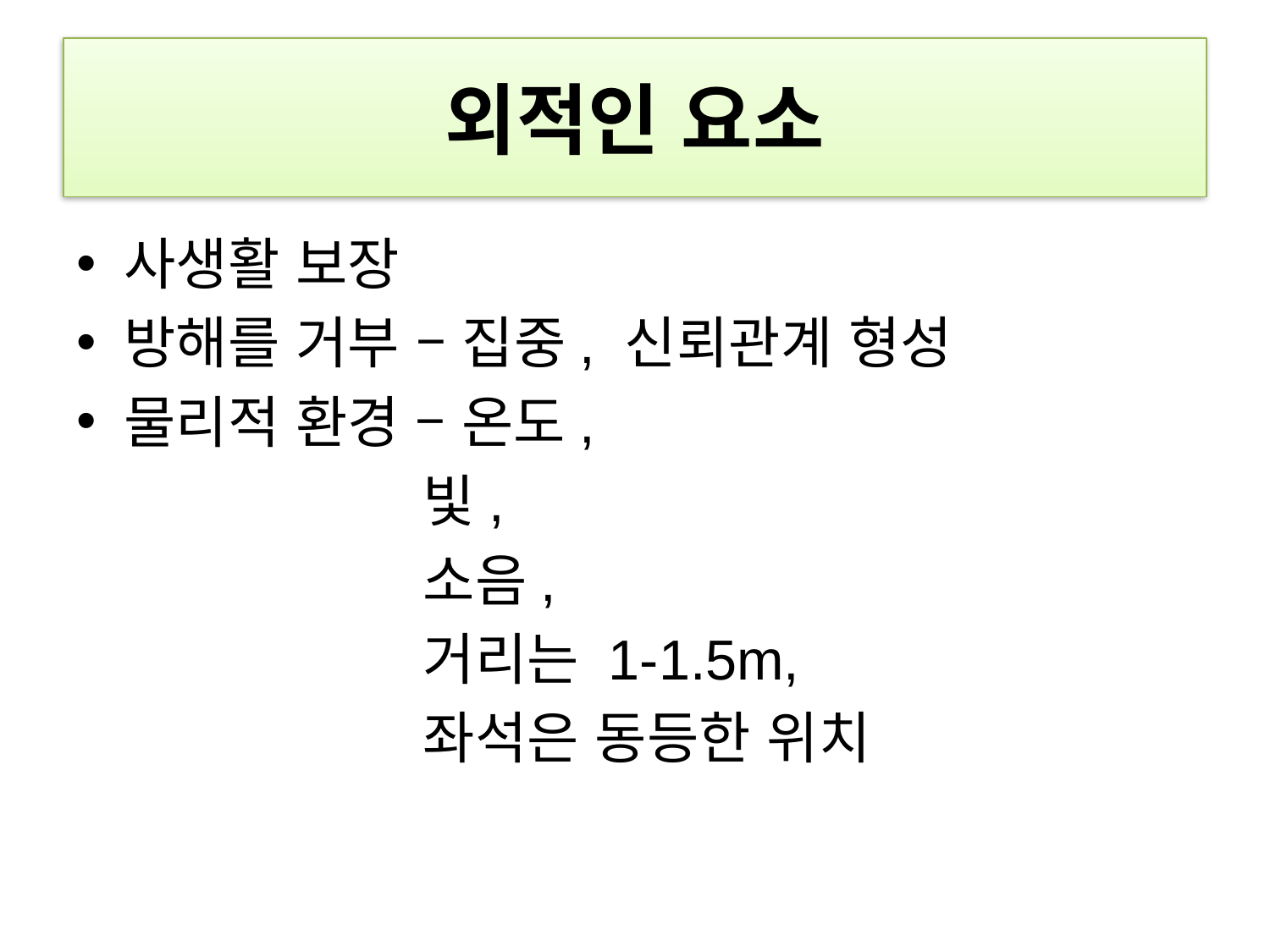

# 외적인 요소
사생활 보장
방해를 거부 – 집중, 신뢰관계 형성
물리적 환경 – 온도,
                     빛,
                     소음,
                     거리는 1-1.5m,
                     좌석은 동등한 위치